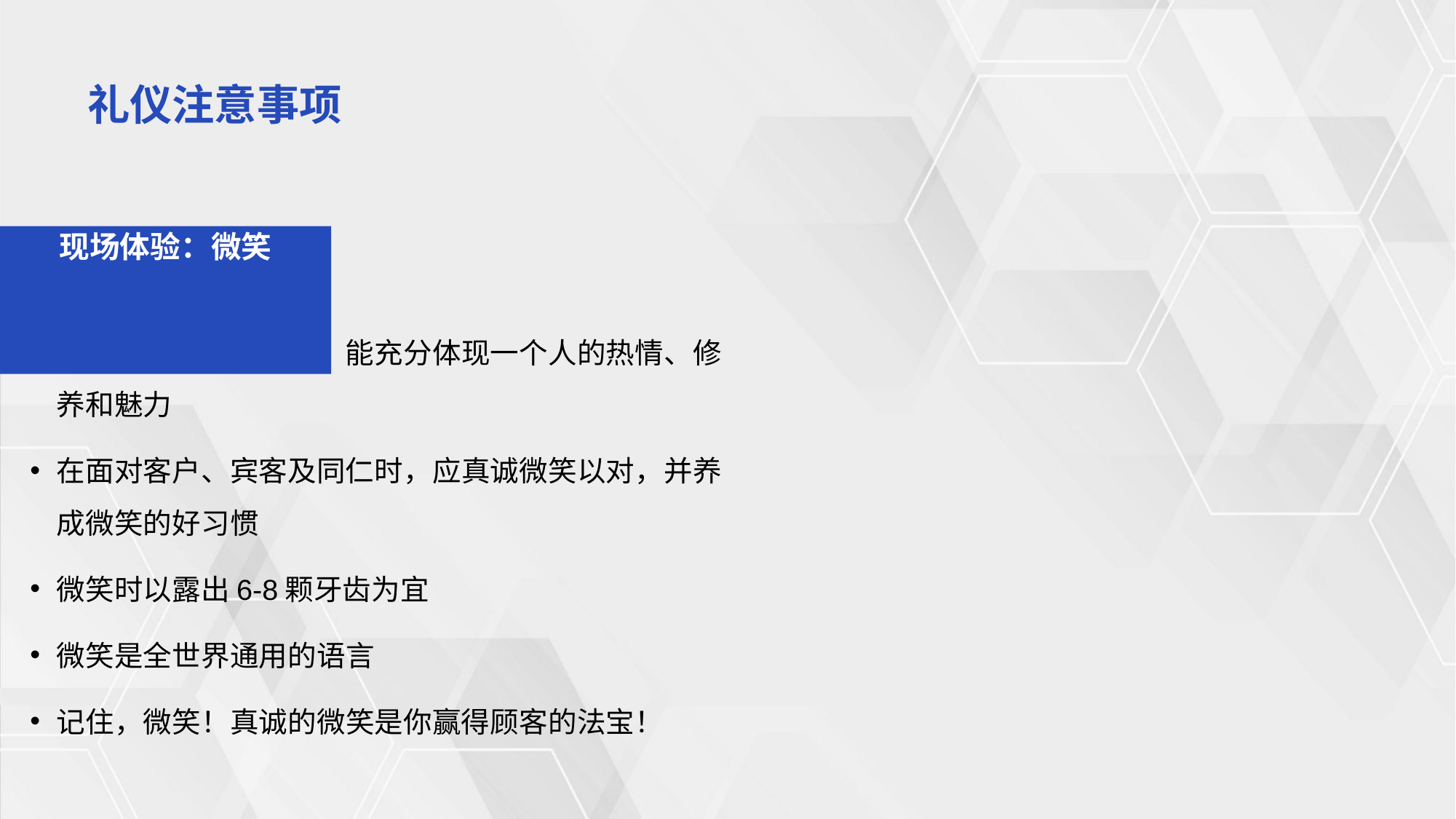

礼仪注意事项
现场体验：微笑
微笑是一种国际礼仪，能充分体现一个人的热情、修养和魅力
在面对客户、宾客及同仁时，应真诚微笑以对，并养成微笑的好习惯
微笑时以露出6-8颗牙齿为宜
微笑是全世界通用的语言
记住，微笑！真诚的微笑是你赢得顾客的法宝！